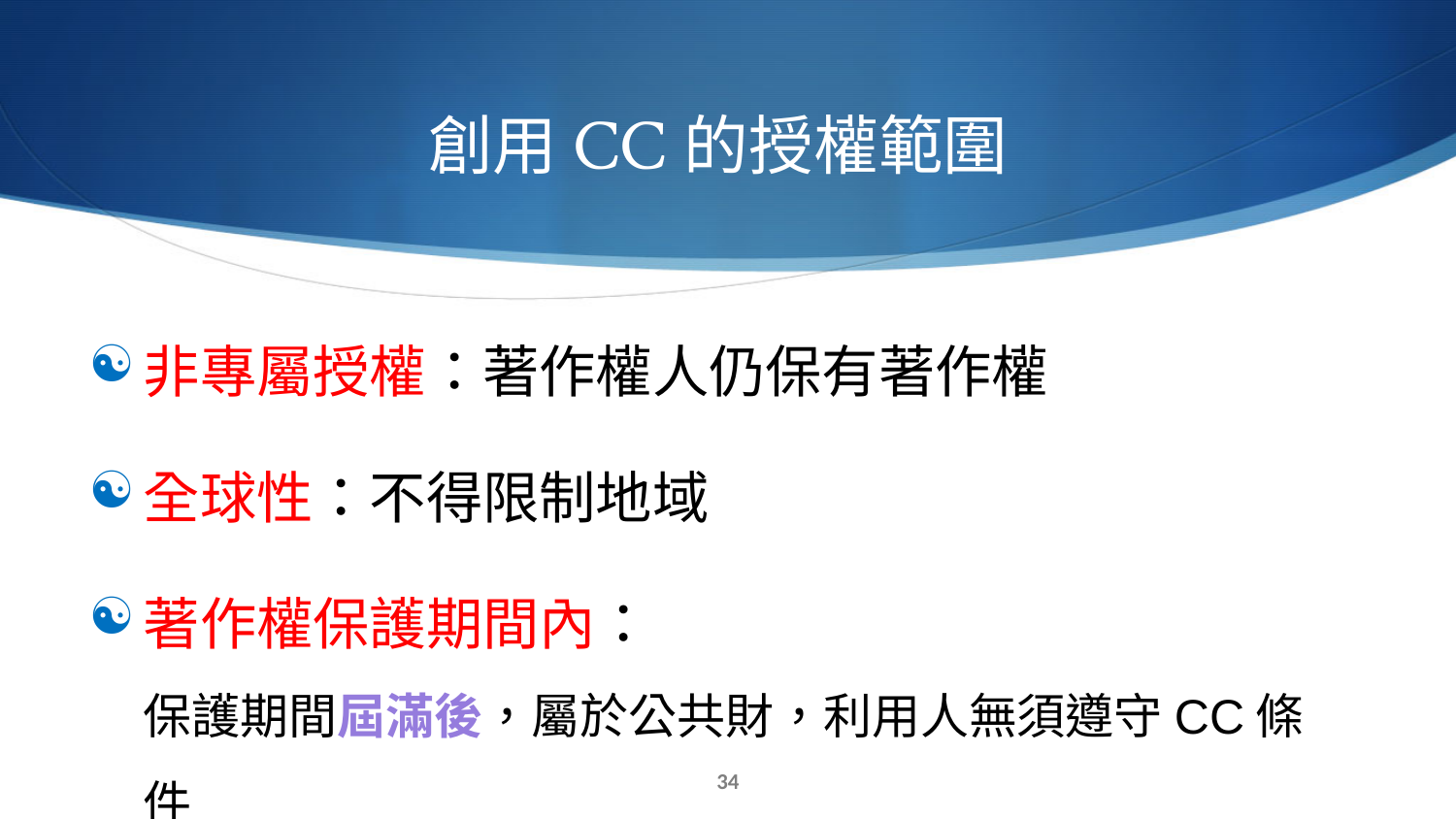

# 創用CC的授權範圍
非專屬授權：著作權人仍保有著作權
全球性：不得限制地域
著作權保護期間內：
保護期間屆滿後，屬於公共財，利用人無須遵守CC條件

34